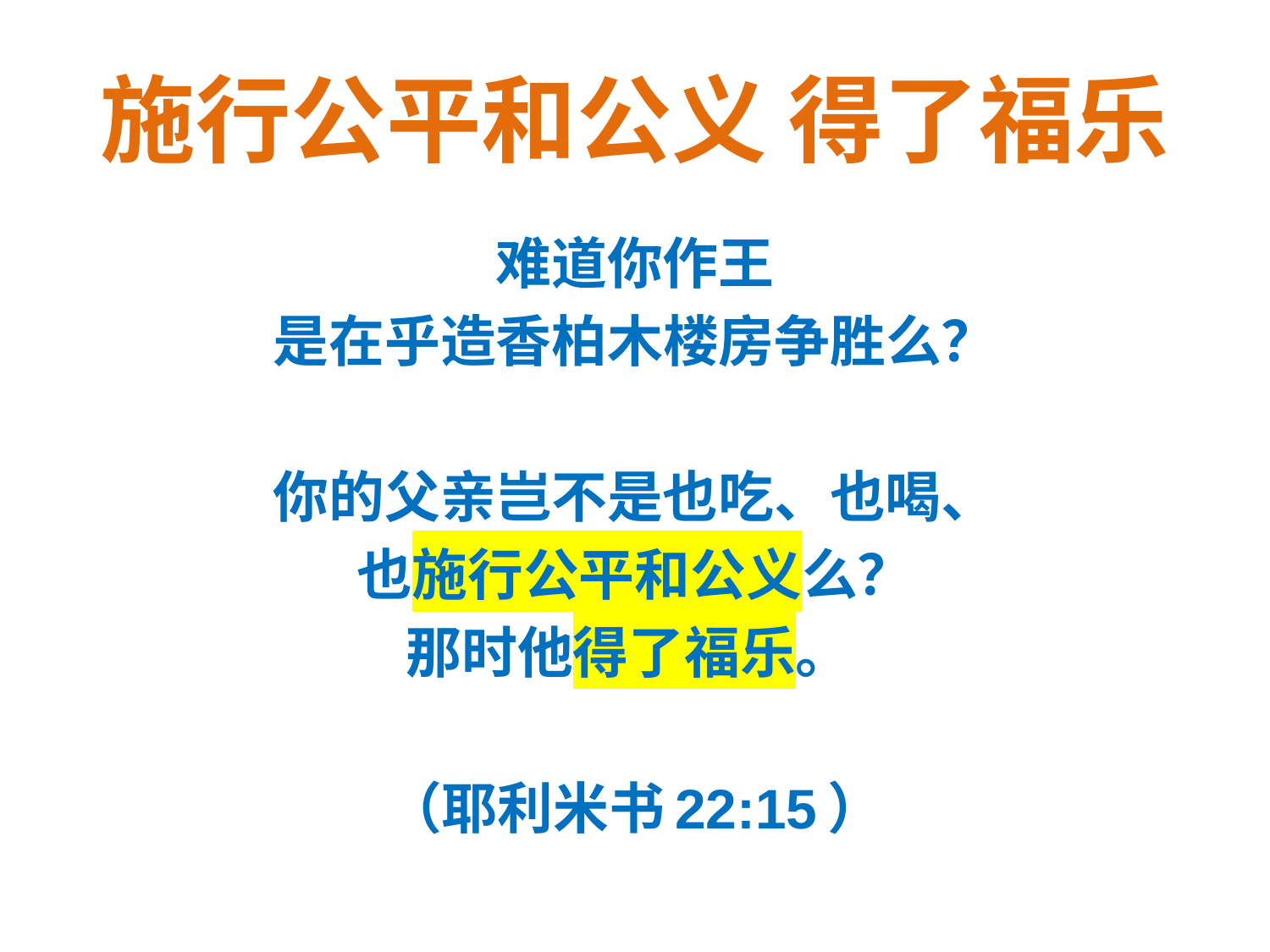

# 施行公平和公义 得了福乐
难道你作王
是在乎造香柏木楼房争胜么？

你的父亲岂不是也吃、也喝、
也施行公平和公义么？
那时他得了福乐。

（耶利米书22:15）